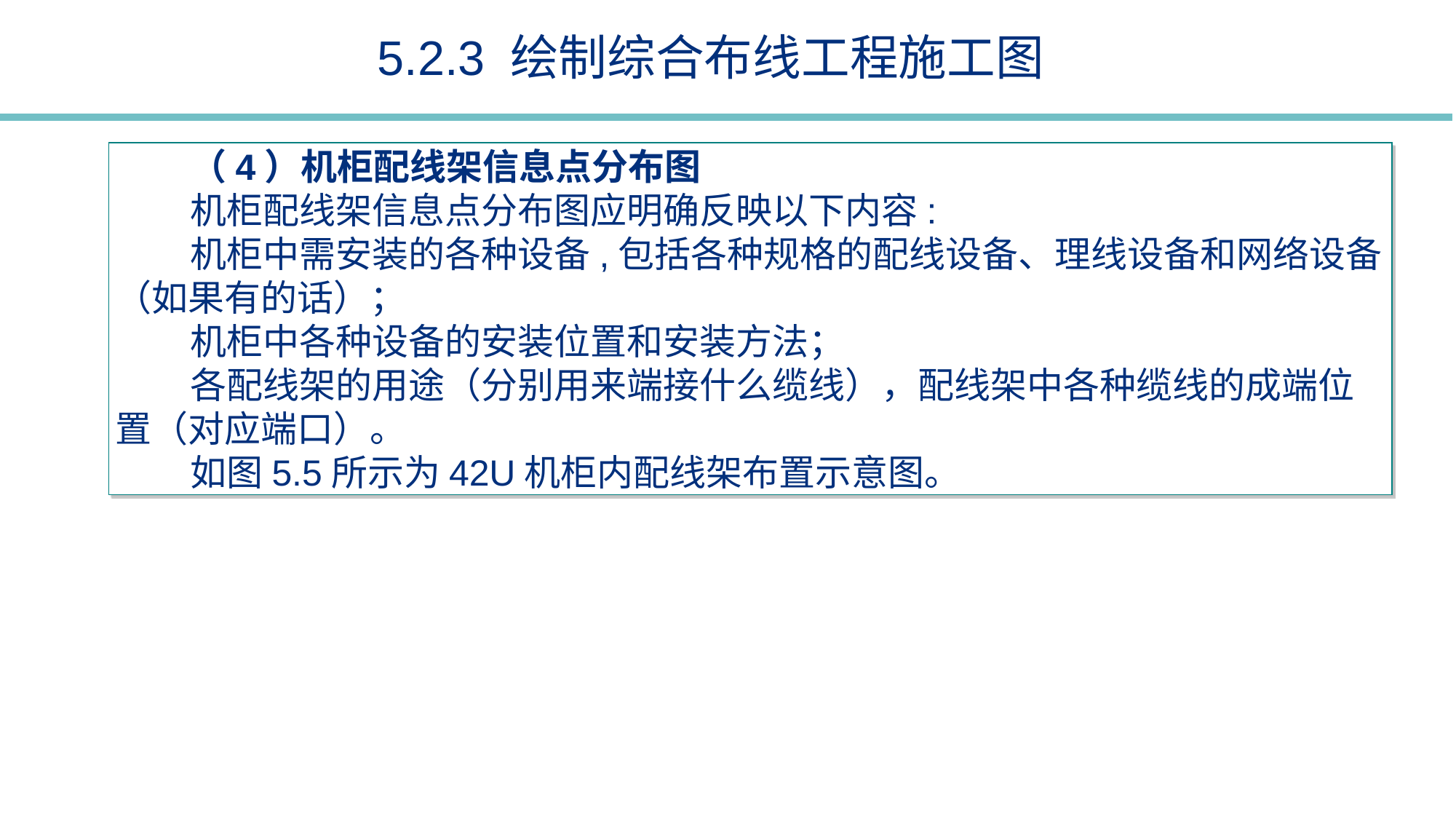

5.2.3 绘制综合布线工程施工图
（4）机柜配线架信息点分布图
机柜配线架信息点分布图应明确反映以下内容:
机柜中需安装的各种设备,包括各种规格的配线设备、理线设备和网络设备（如果有的话）；
机柜中各种设备的安装位置和安装方法；
各配线架的用途（分别用来端接什么缆线），配线架中各种缆线的成端位置（对应端口）。
如图5.5所示为42U机柜内配线架布置示意图。